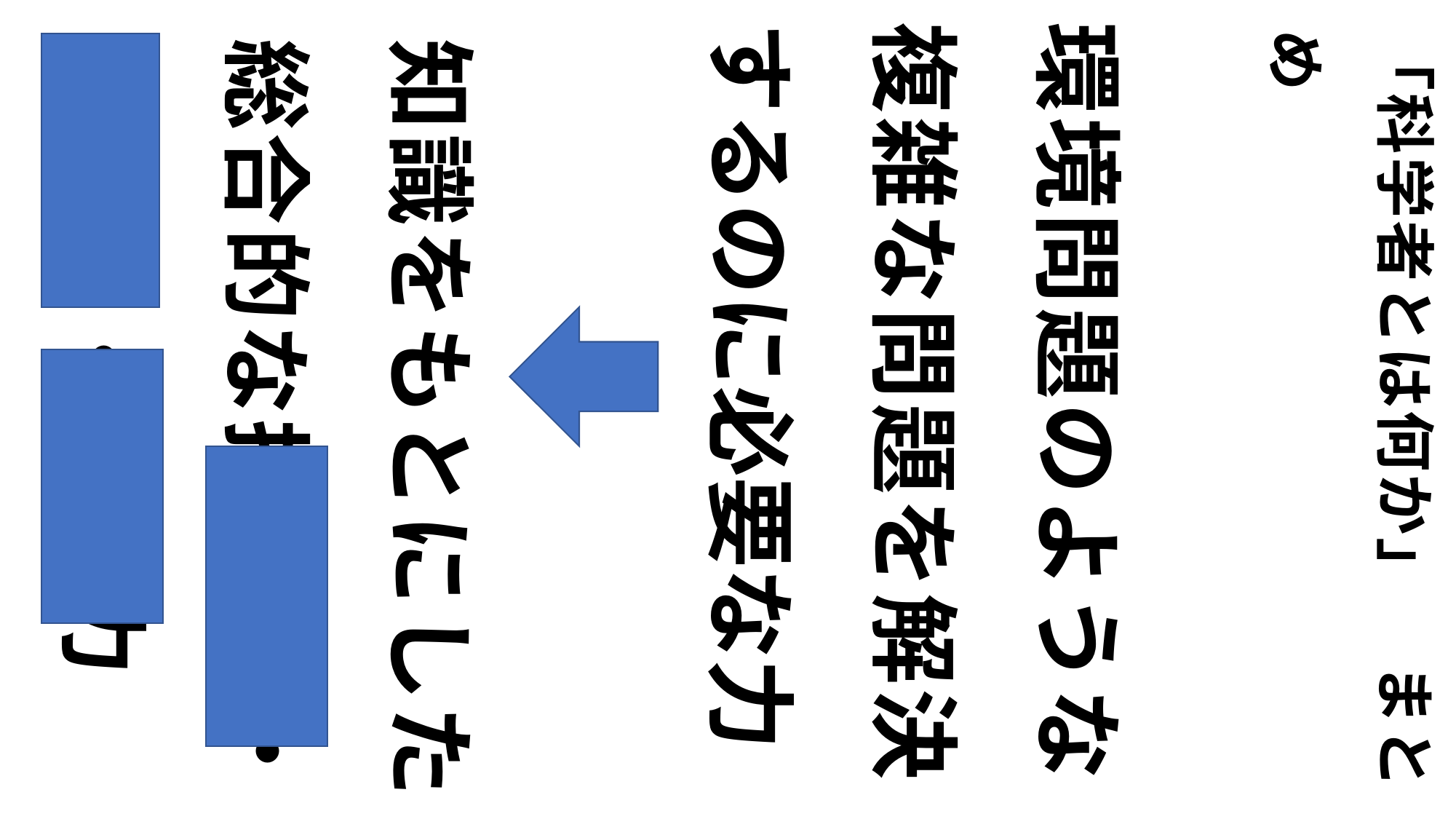

環境問題のような複雑な問題を解決するのに必要な力
「科学者とは何か」　まとめ
知識をもとにした総合的な推理力・予測力・判断力